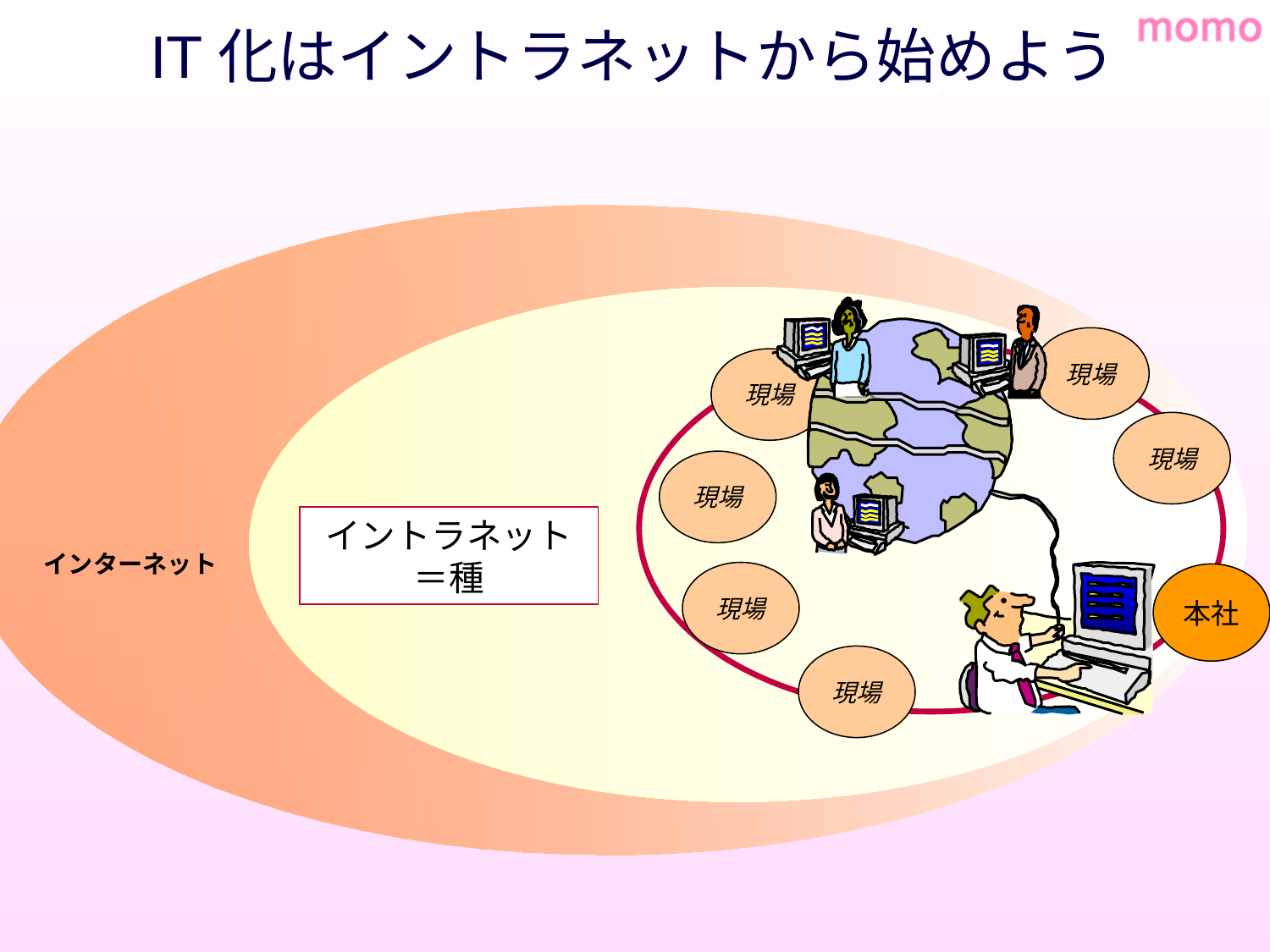

# IT化はイントラネットから始めよう

現場
現場
現場
現場
現場
現場

イントラネット＝種
インターネット

本社